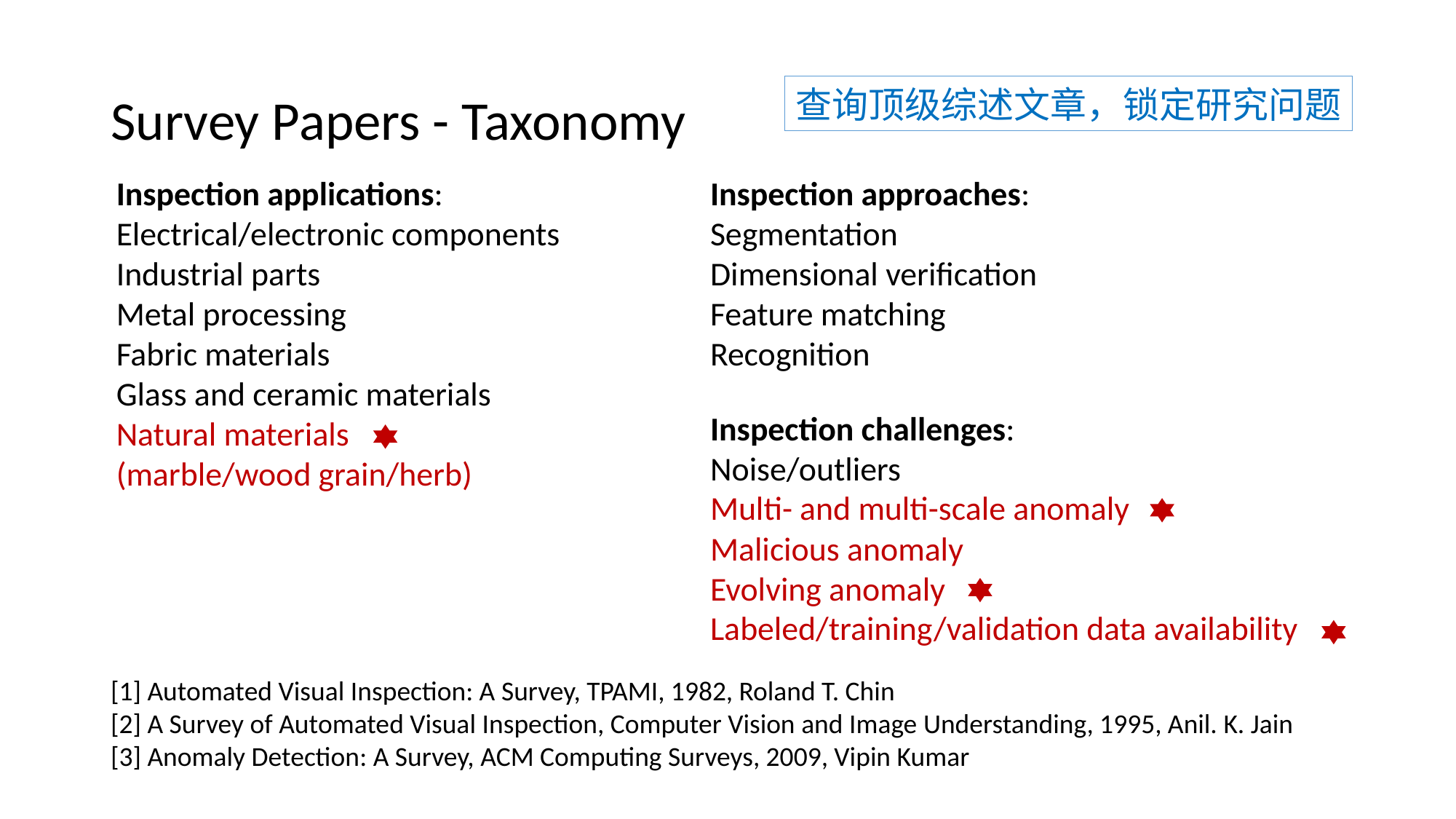

# Survey Papers - Taxonomy
查询顶级综述文章，锁定研究问题
Inspection applications:
Electrical/electronic components
Industrial parts
Metal processing
Fabric materials
Glass and ceramic materials
Natural materials
(marble/wood grain/herb)

Inspection approaches:
Segmentation
Dimensional verification
Feature matching
Recognition

Inspection challenges:
Noise/outliers
Multi- and multi-scale anomaly
Malicious anomaly
Evolving anomaly
Labeled/training/validation data availability

[1] Automated Visual Inspection: A Survey, TPAMI, 1982, Roland T. Chin
[2] A Survey of Automated Visual Inspection, Computer Vision and Image Understanding, 1995, Anil. K. Jain
[3] Anomaly Detection: A Survey, ACM Computing Surveys, 2009, Vipin Kumar